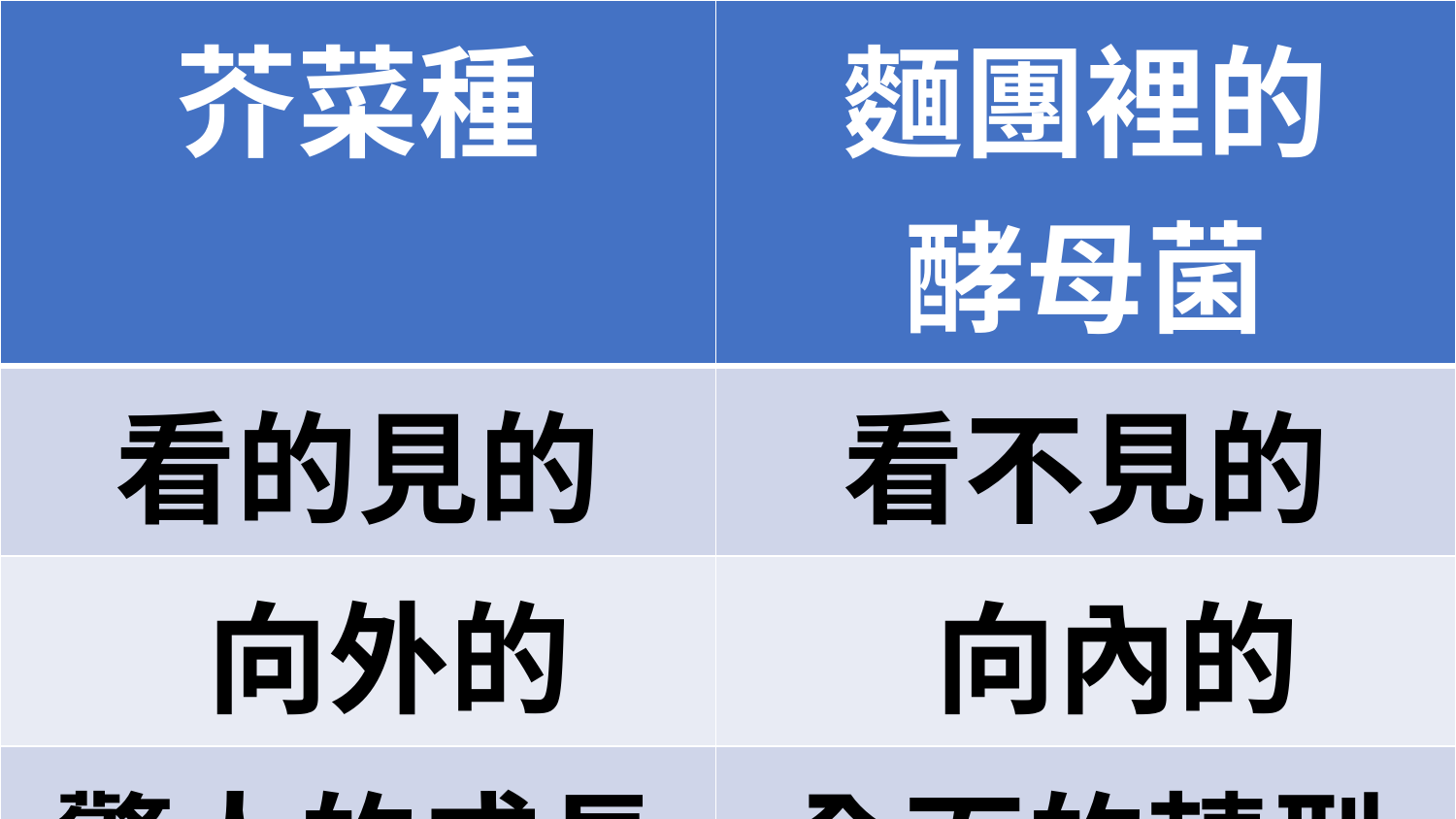

| 芥菜種 | 麵團裡的 酵母菌 |
| --- | --- |
| 看的見的 | 看不見的 |
| 向外的 | 向內的 |
| 驚人的成長 | 全面的轉型 |